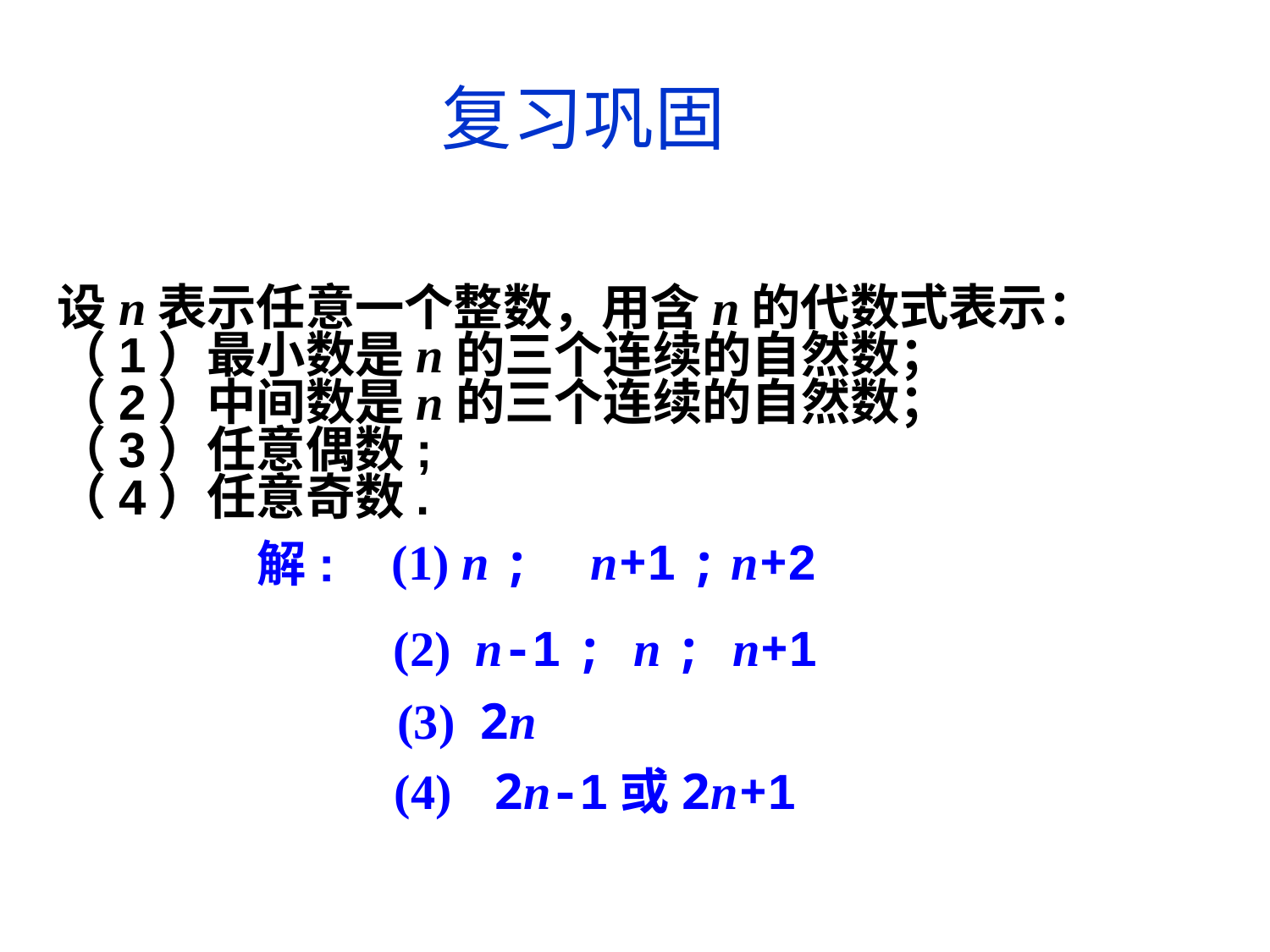

复习巩固

设n表示任意一个整数，用含n的代数式表示：
（1）最小数是n的三个连续的自然数；
（2）中间数是n的三个连续的自然数；
（3）任意偶数;
（4）任意奇数.
解:
  (1) n ;  n+1 ; n+2
  (2)  n-1 ; n ; n+1
(3)  2n
    (4)  2n-1或2n+1